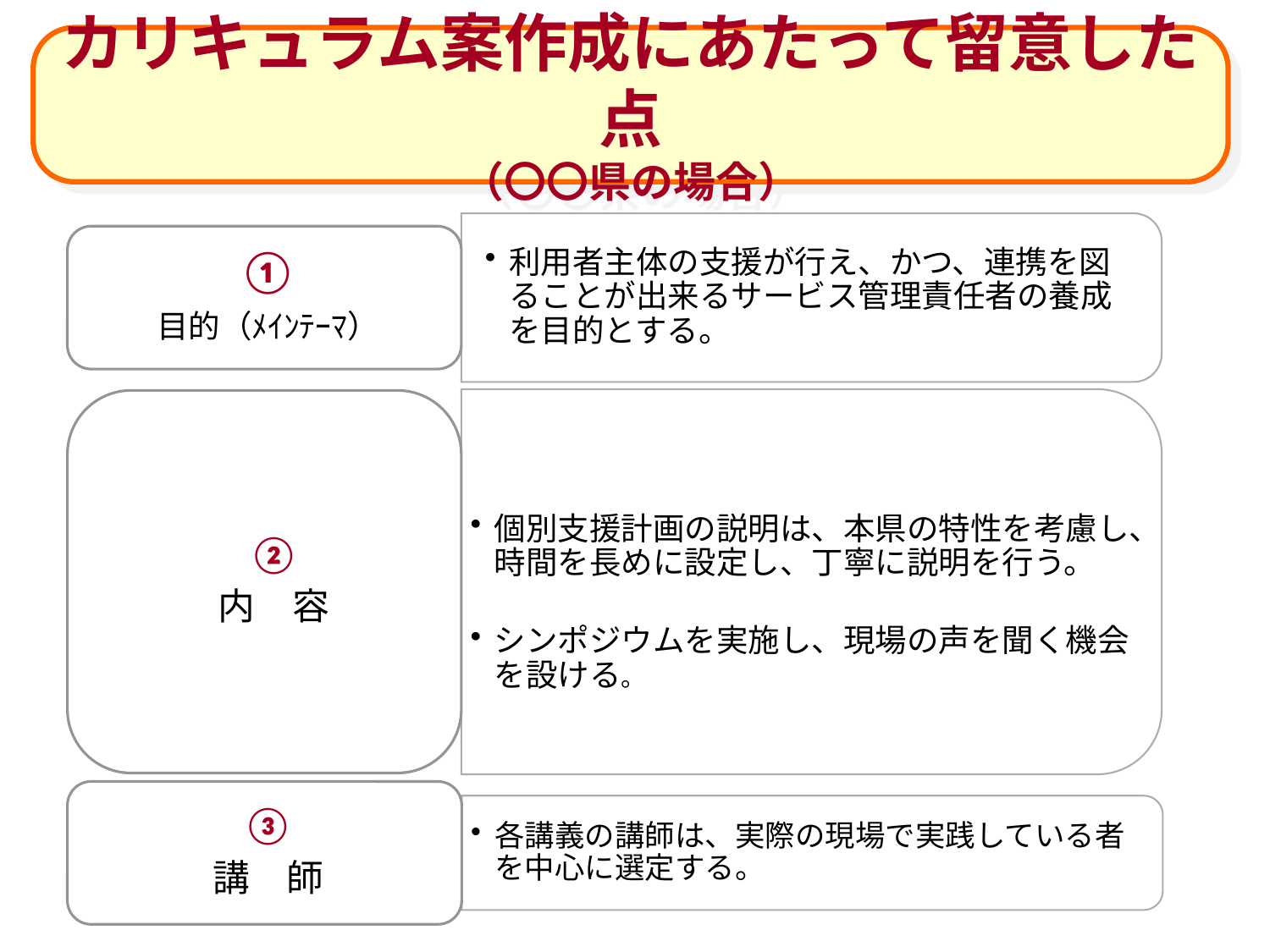

カリキュラム案作成にあたって留意した点
（〇〇県の場合）
利用者主体の支援が行え、かつ、連携を図ることが出来るサービス管理責任者の養成を目的とする。
①
目的（ﾒｲﾝﾃｰﾏ）

個別支援計画の説明は、本県の特性を考慮し、時間を長めに設定し、丁寧に説明を行う。

シンポジウムを実施し、現場の声を聞く機会を設ける。
②
内　容
各講義の講師は、実際の現場で実践している者を中心に選定する。
③
講　師